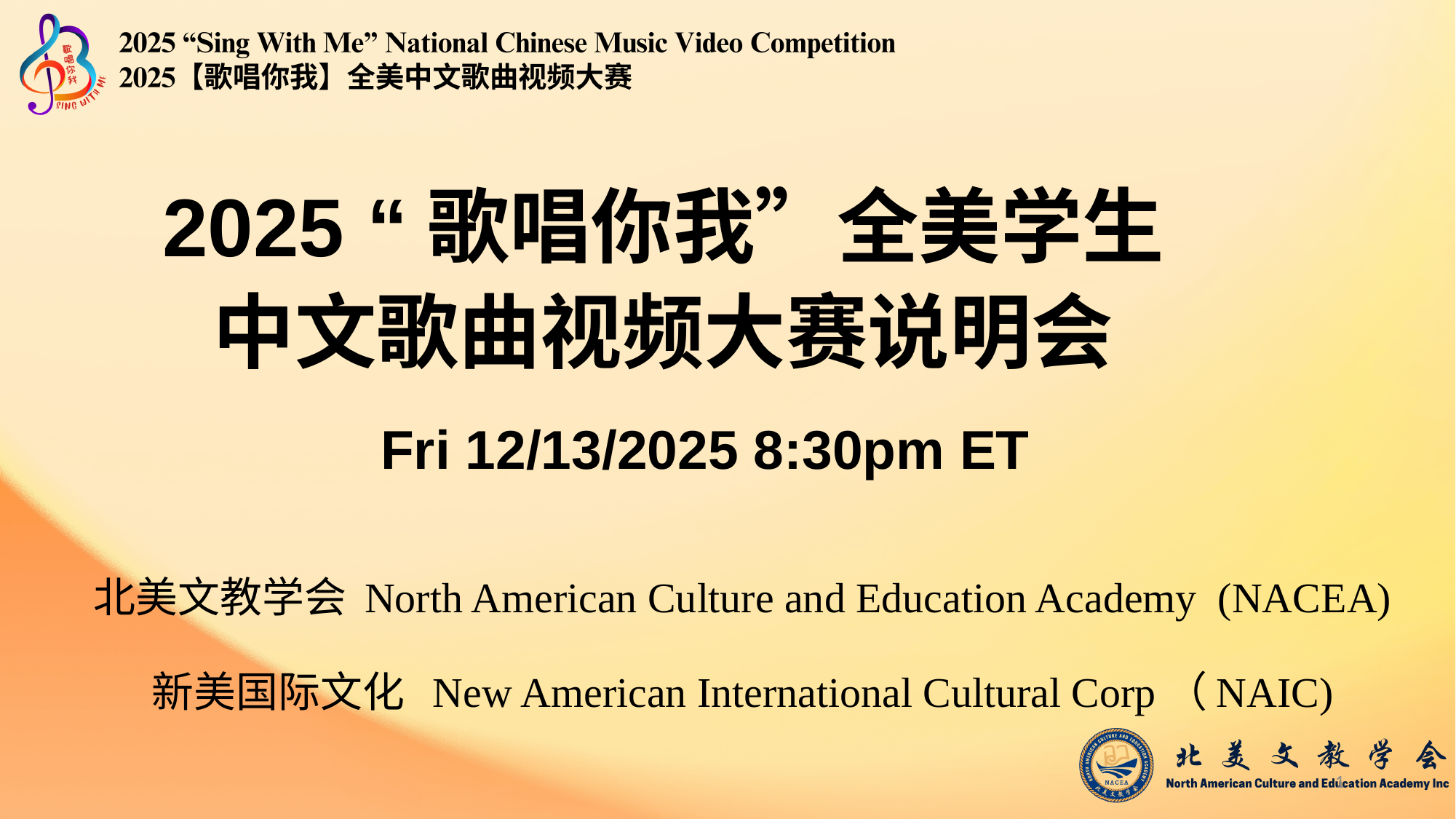

# 2025 “歌唱你我”全美学生 中文歌曲视频大赛说明会
Fri 12/13/2025 8:30pm ET

北美文教学会 North American Culture and Education Academy  (NACEA)
新美国际文化  New American International Cultural Corp（NAIC)

1